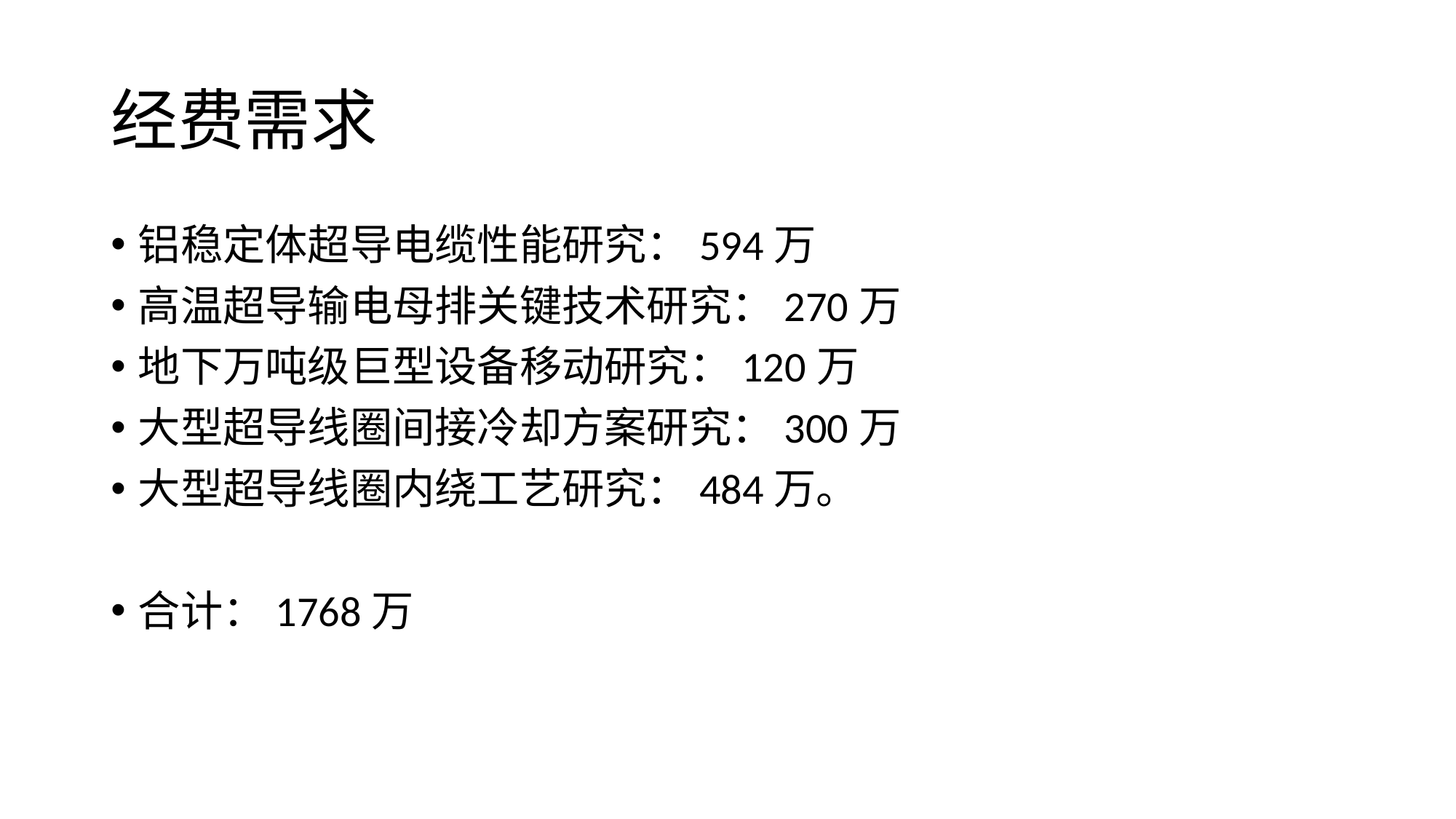

# 经费需求
铝稳定体超导电缆性能研究：594万
高温超导输电母排关键技术研究：270万
地下万吨级巨型设备移动研究：120万
大型超导线圈间接冷却方案研究：300万
大型超导线圈内绕工艺研究：484万。

合计：1768万